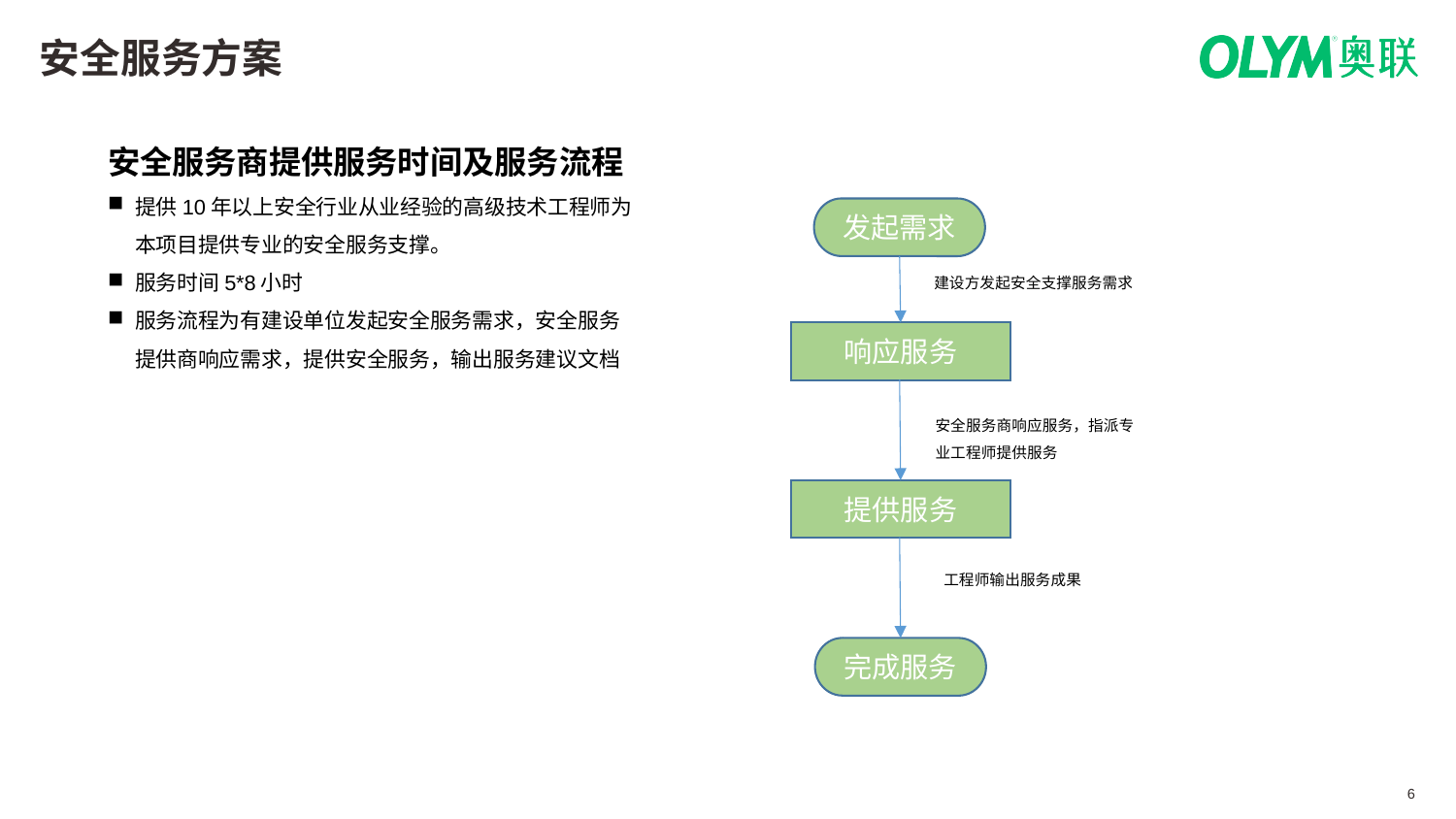

安全服务方案
安全服务商提供服务时间及服务流程
提供10年以上安全行业从业经验的高级技术工程师为本项目提供专业的安全服务支撑。
服务时间5*8小时
服务流程为有建设单位发起安全服务需求，安全服务提供商响应需求，提供安全服务，输出服务建议文档
发起需求
建设方发起安全支撑服务需求
响应服务
安全服务商响应服务，指派专业工程师提供服务
提供服务
工程师输出服务成果
完成服务
6